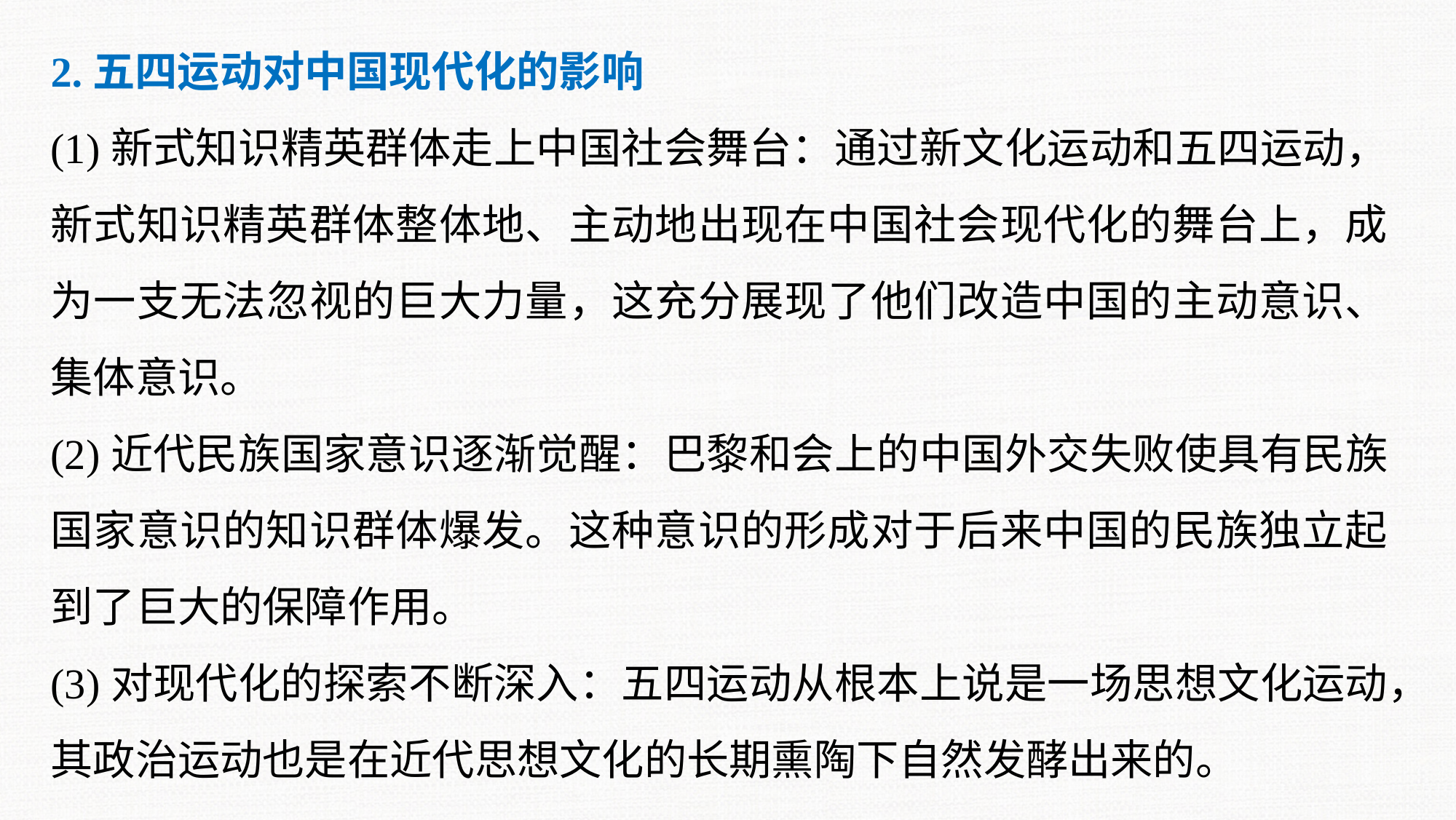

2.五四运动对中国现代化的影响
(1)新式知识精英群体走上中国社会舞台：通过新文化运动和五四运动，新式知识精英群体整体地、主动地出现在中国社会现代化的舞台上，成为一支无法忽视的巨大力量，这充分展现了他们改造中国的主动意识、集体意识。
(2)近代民族国家意识逐渐觉醒：巴黎和会上的中国外交失败使具有民族国家意识的知识群体爆发。这种意识的形成对于后来中国的民族独立起到了巨大的保障作用。
(3)对现代化的探索不断深入：五四运动从根本上说是一场思想文化运动，其政治运动也是在近代思想文化的长期熏陶下自然发酵出来的。